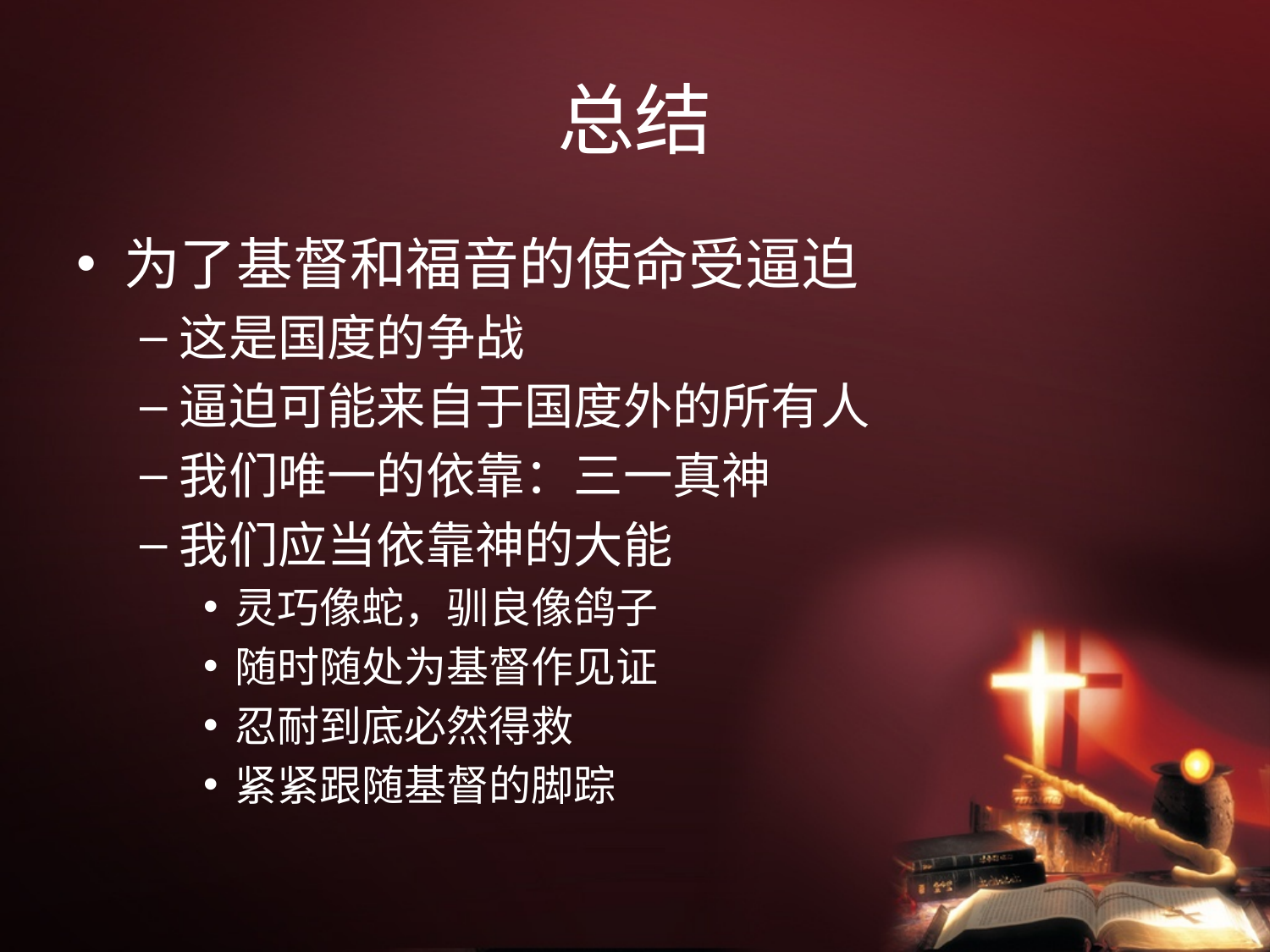

# 总结
为了基督和福音的使命受逼迫
这是国度的争战
逼迫可能来自于国度外的所有人
我们唯一的依靠：三一真神
我们应当依靠神的大能
灵巧像蛇，驯良像鸽子
随时随处为基督作见证
忍耐到底必然得救
紧紧跟随基督的脚踪